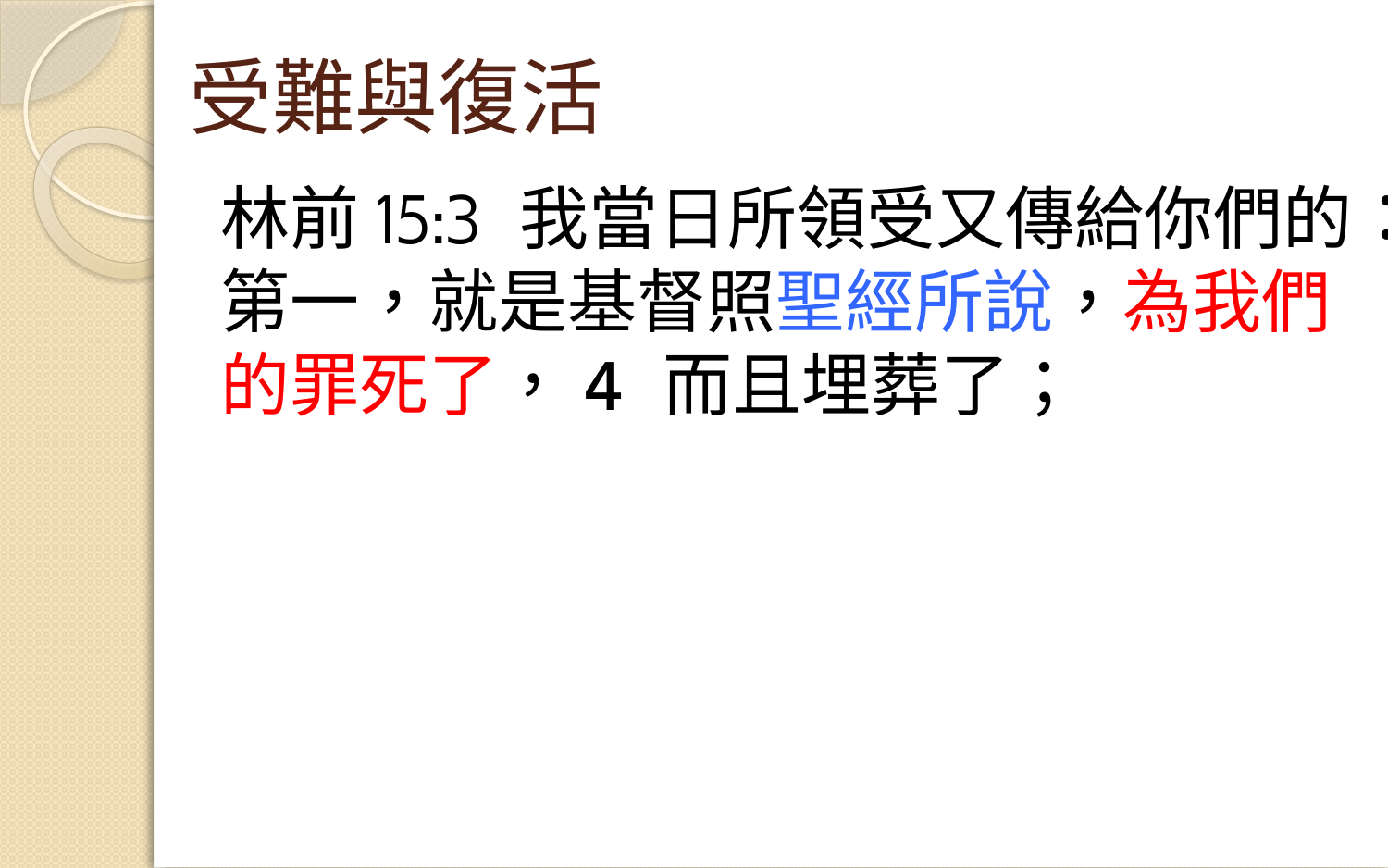

# 受難與復活
林前15:3 我當日所領受又傳給你們的：第一，就是基督照聖經所說，為我們的罪死了，4 而且埋葬了；